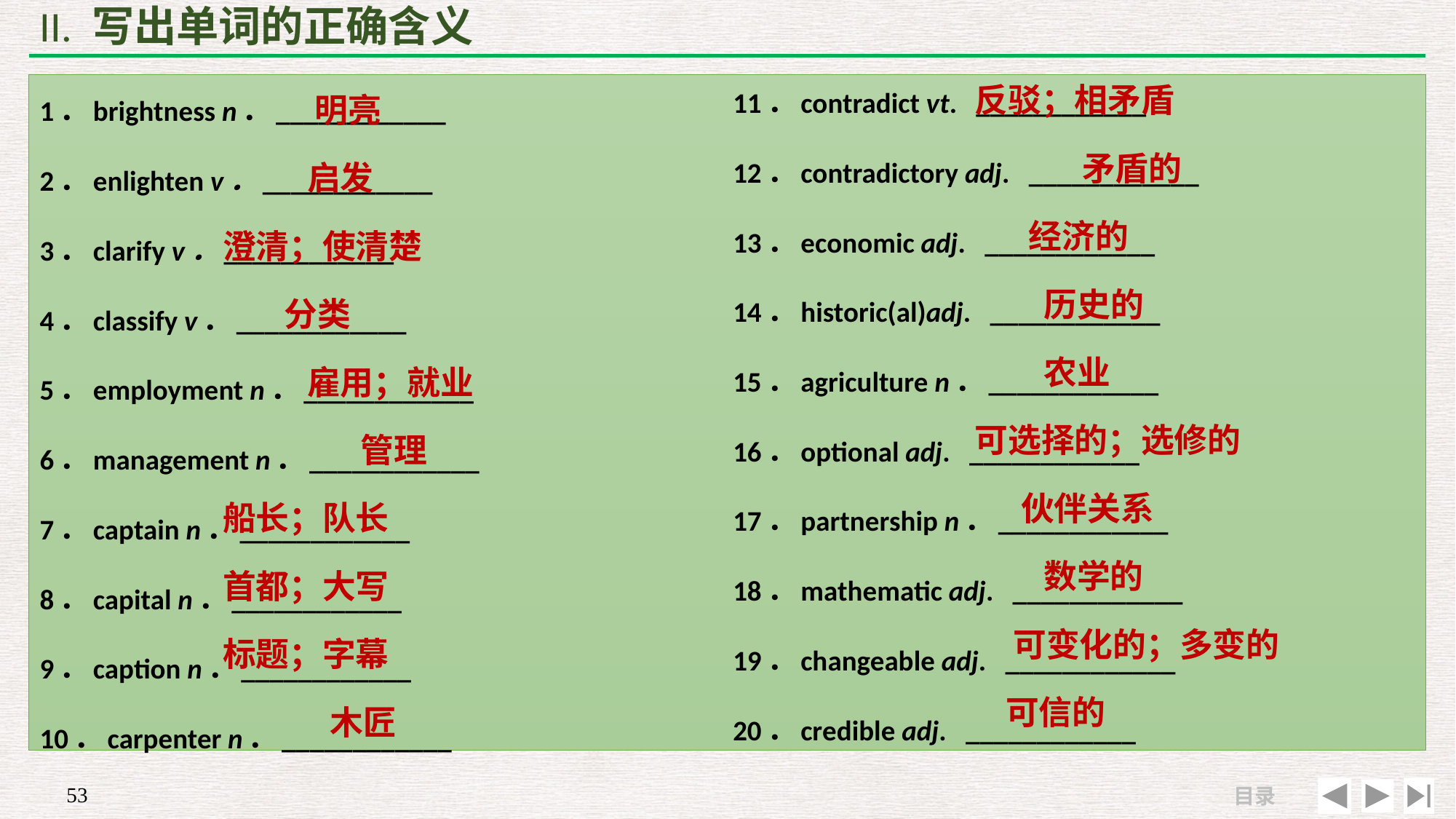

# II. 写出单词的正确含义
反驳；相矛盾
             矛盾的
      经济的
        历史的
        农业
可选择的；选修的
     伙伴关系
        数学的
    可变化的；多变的
   可信的
11．contradict vt.   ____________
12．contradictory adj.   ____________
13．economic adj.   ____________
14．historic(al)adj.   ____________
15．agriculture n．____________
16．optional adj.   ____________
17．partnership n．____________
18．mathematic adj.   ____________
19．changeable adj.   ____________
20．credible adj.   ____________
           明亮
          启发
澄清；使清楚
       分类
          雇用；就业
                 管理
船长；队长
首都；大写
标题；字幕
             木匠
1．brightness n．____________
2．enlighten v．____________
3．clarify v．____________
4．classify v．____________
5．employment n．____________
6．management n．____________
7．captain n．____________
8．capital n．____________
9．caption n．____________
10．carpenter n．____________